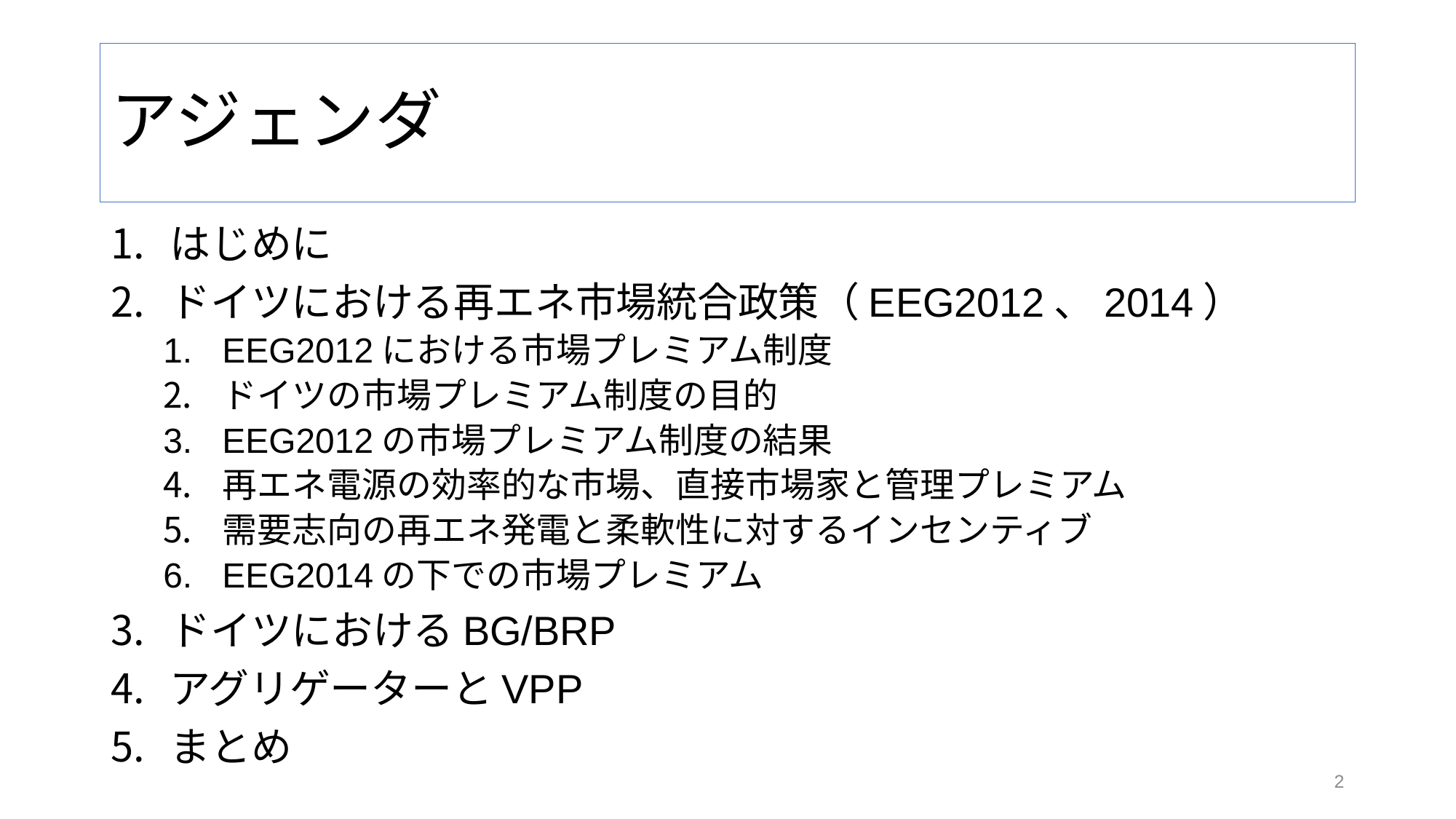

# アジェンダ
はじめに
ドイツにおける再エネ市場統合政策（EEG2012、2014）
EEG2012における市場プレミアム制度
ドイツの市場プレミアム制度の目的
EEG2012の市場プレミアム制度の結果
再エネ電源の効率的な市場、直接市場家と管理プレミアム
需要志向の再エネ発電と柔軟性に対するインセンティブ
EEG2014の下での市場プレミアム
ドイツにおけるBG/BRP
アグリゲーターとVPP
まとめ
2